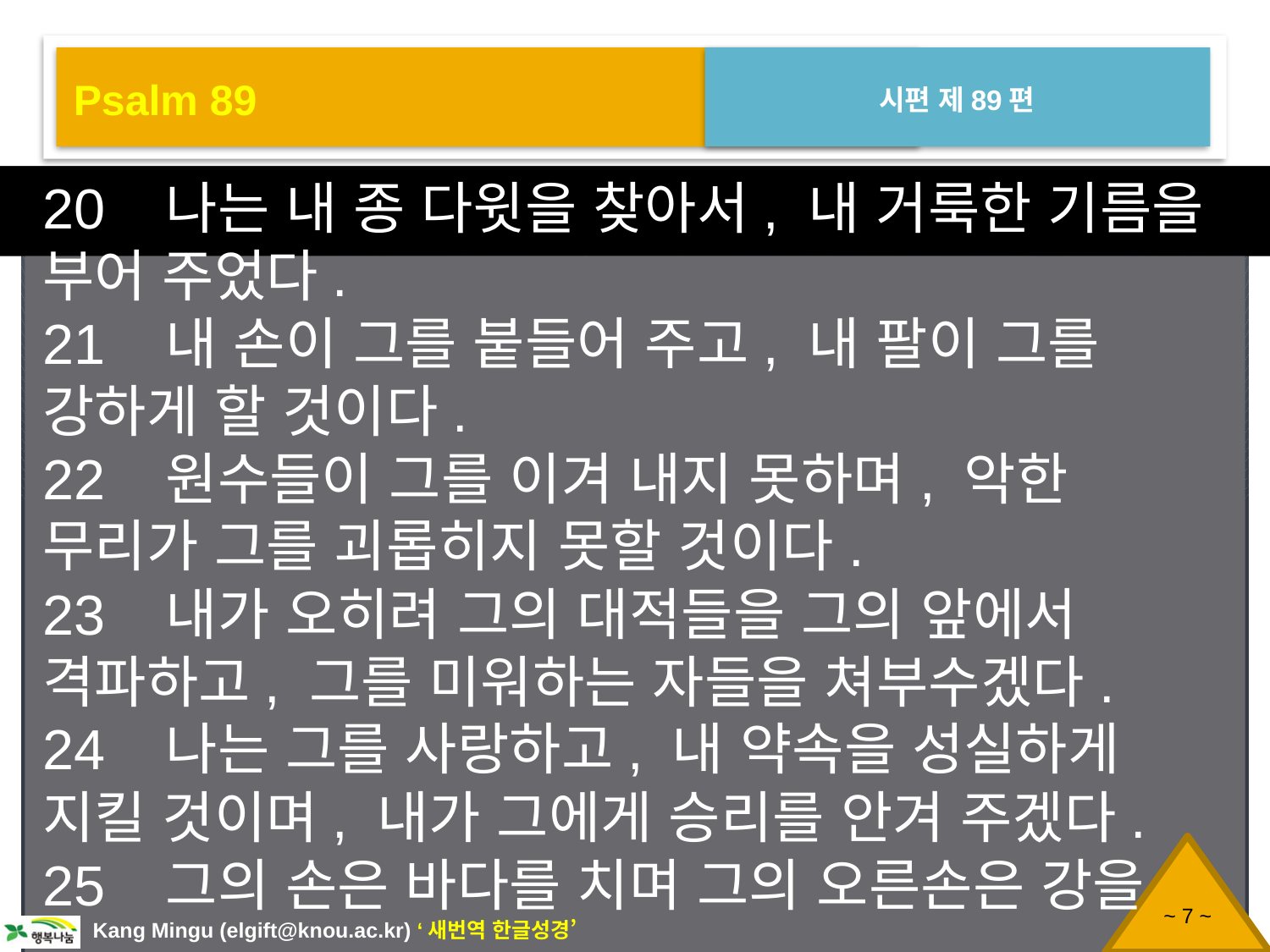

Psalm 89
시편 제89편
20   나는 내 종 다윗을 찾아서, 내 거룩한 기름을 부어 주었다.
21   내 손이 그를 붙들어 주고, 내 팔이 그를 강하게 할 것이다.
22   원수들이 그를 이겨 내지 못하며, 악한 무리가 그를 괴롭히지 못할 것이다.
23   내가 오히려 그의 대적들을 그의 앞에서 격파하고, 그를 미워하는 자들을 쳐부수겠다.
24   나는 그를 사랑하고, 내 약속을 성실하게 지킬 것이며, 내가 그에게 승리를 안겨 주겠다.
25   그의 손은 바다를 치며 그의 오른손은 강을